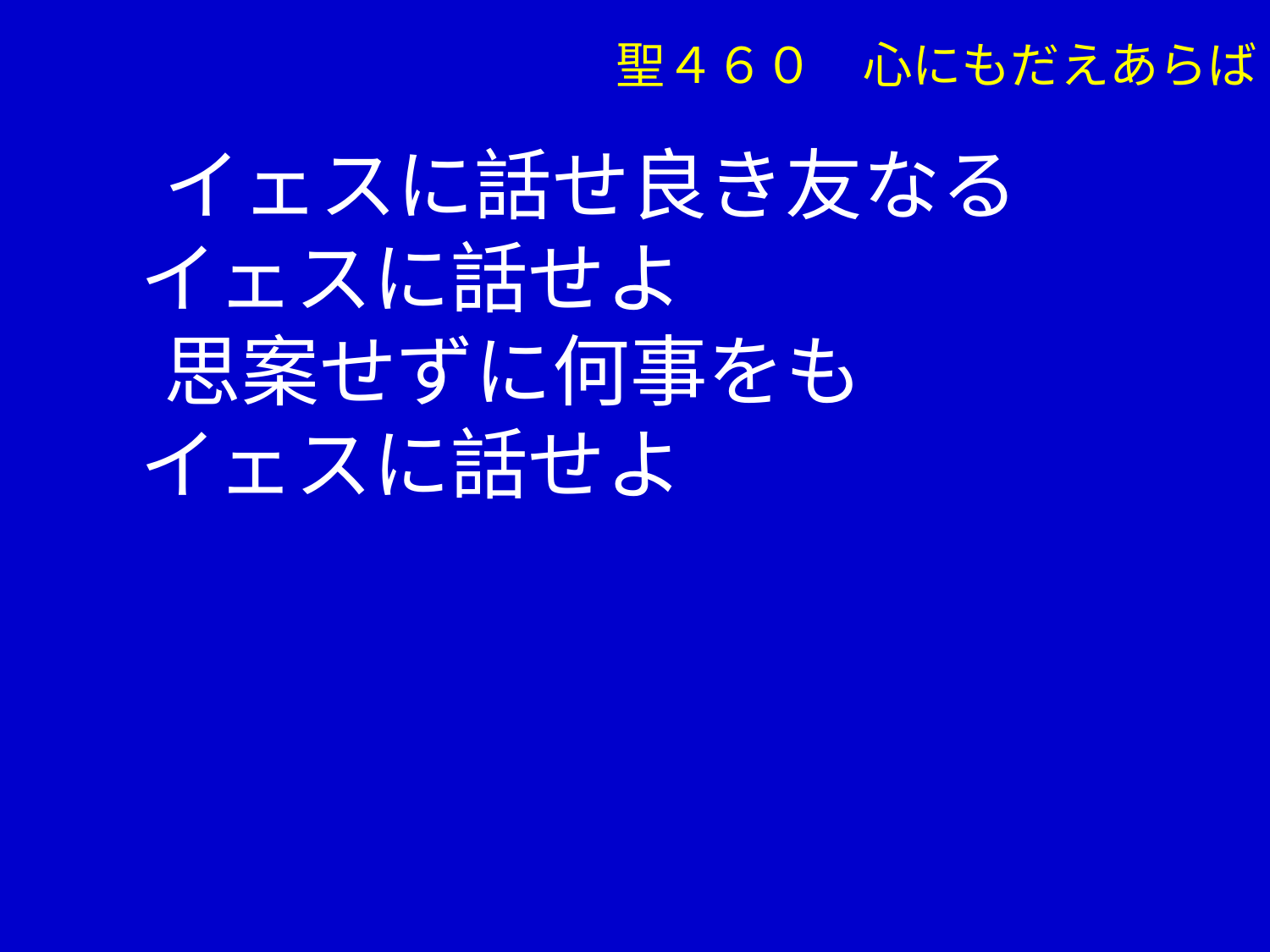

聖４６０　心にもだえあらば
　 イェスに話せ良き友なる
   イェスに話せよ
　 思案せずに何事をも
   イェスに話せよ